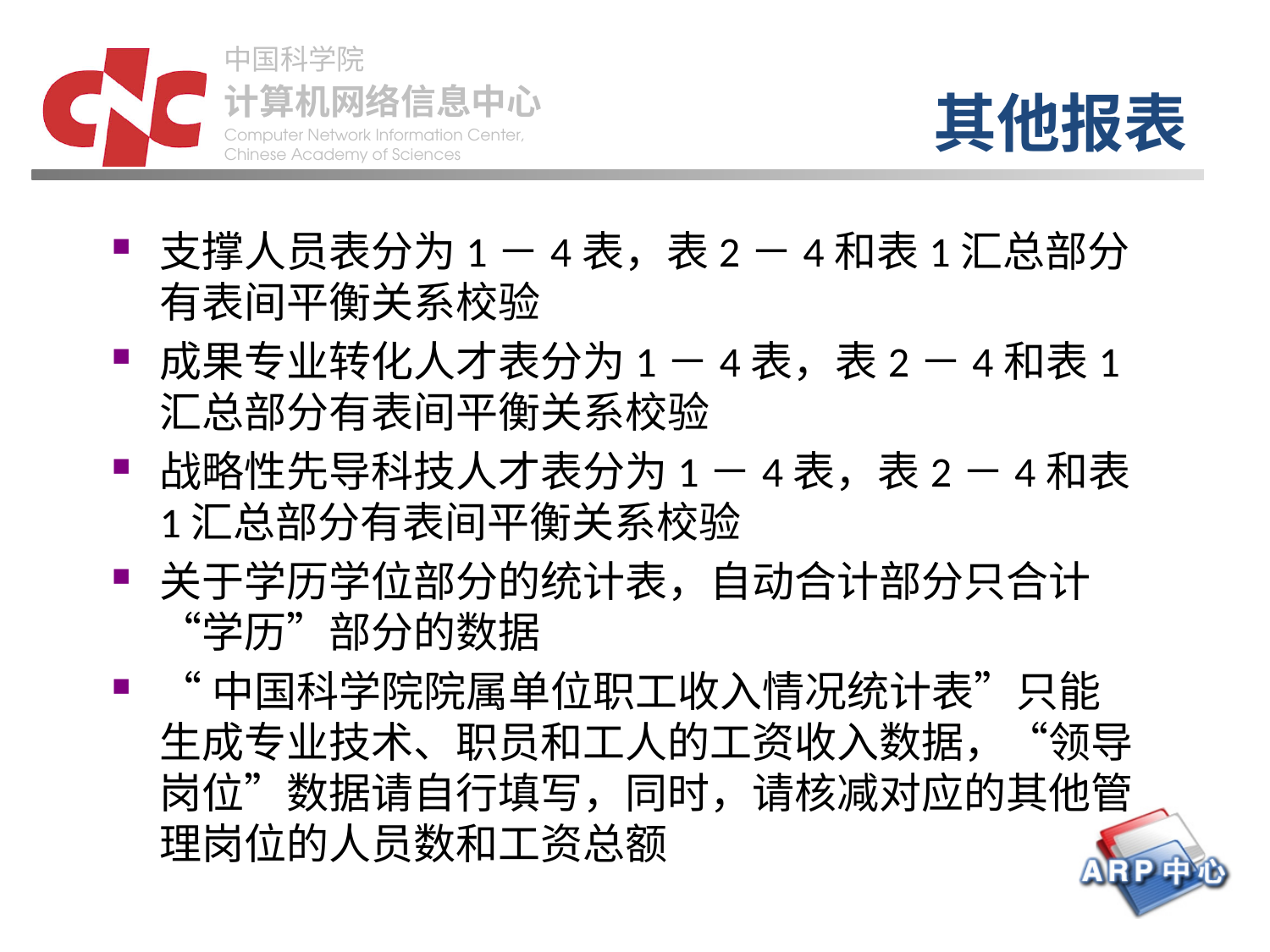

# 其他报表
支撑人员表分为1－4表，表2－4和表1汇总部分有表间平衡关系校验
成果专业转化人才表分为1－4表，表2－4和表1汇总部分有表间平衡关系校验
战略性先导科技人才表分为1－4表，表2－4和表1汇总部分有表间平衡关系校验
关于学历学位部分的统计表，自动合计部分只合计“学历”部分的数据
“中国科学院院属单位职工收入情况统计表”只能生成专业技术、职员和工人的工资收入数据，“领导岗位”数据请自行填写，同时，请核减对应的其他管理岗位的人员数和工资总额